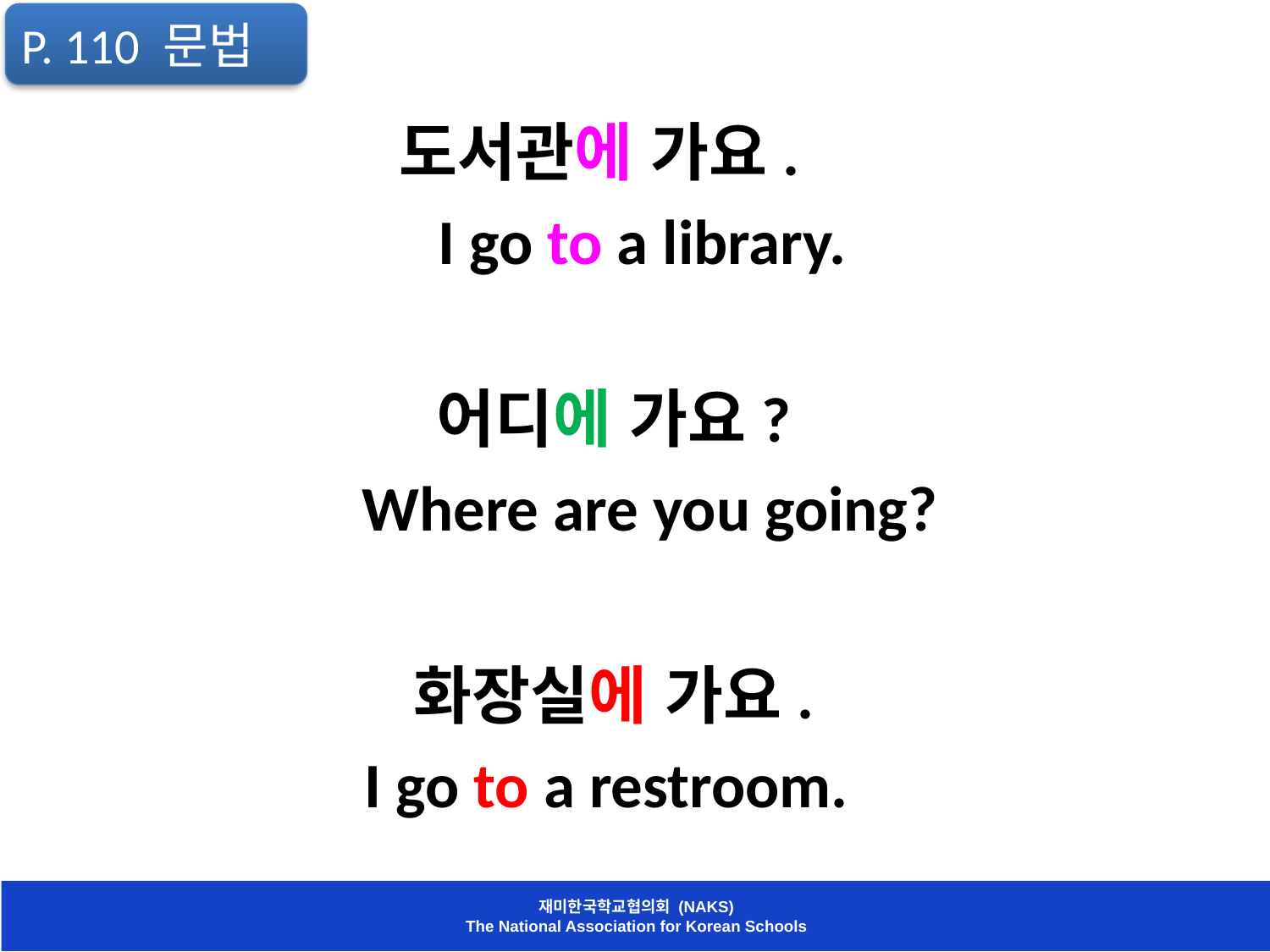

P. 110 문법

도서관에 가요.
    I go to a library.

어디에 가요?
     Where are you going?

화장실에 가요.
I go to a restroom.

재미한국학교협의회 (NAKS)
The National Association for Korean Schools